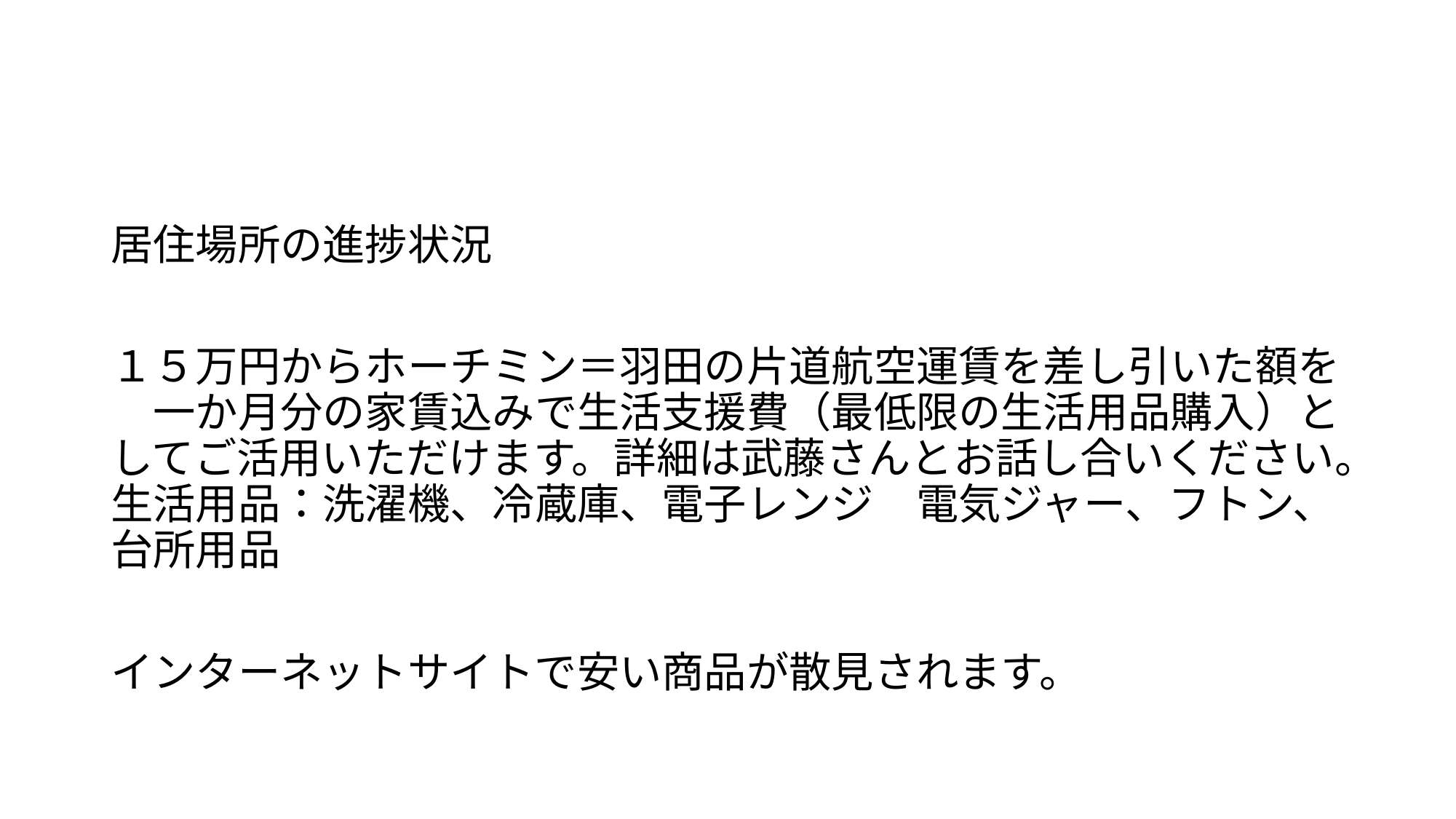

#
居住場所の進捗状況

１５万円からホーチミン＝羽田の片道航空運賃を差し引いた額を　一か月分の家賃込みで生活支援費（最低限の生活用品購入）としてご活用いただけます。詳細は武藤さんとお話し合いください。生活用品：洗濯機、冷蔵庫、電子レンジ　電気ジャー、フトン、台所用品

インターネットサイトで安い商品が散見されます。